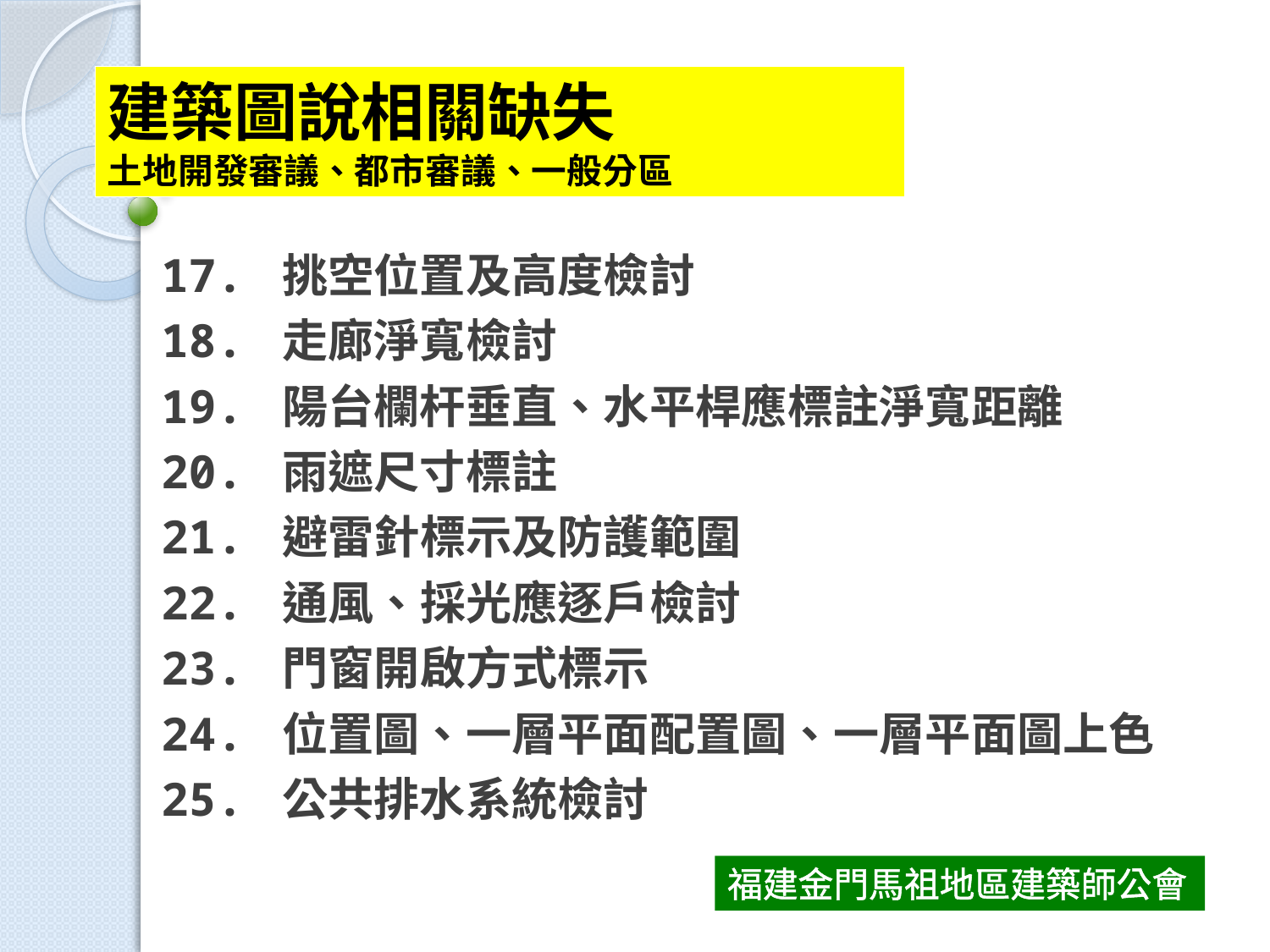

建築圖說相關缺失
土地開發審議、都市審議、一般分區
17. 挑空位置及高度檢討
18. 走廊淨寬檢討
19. 陽台欄杆垂直、水平桿應標註淨寬距離
20. 雨遮尺寸標註
21. 避雷針標示及防護範圍
22. 通風、採光應逐戶檢討
23. 門窗開啟方式標示
24. 位置圖、一層平面配置圖、一層平面圖上色
25. 公共排水系統檢討
福建金門馬祖地區建築師公會